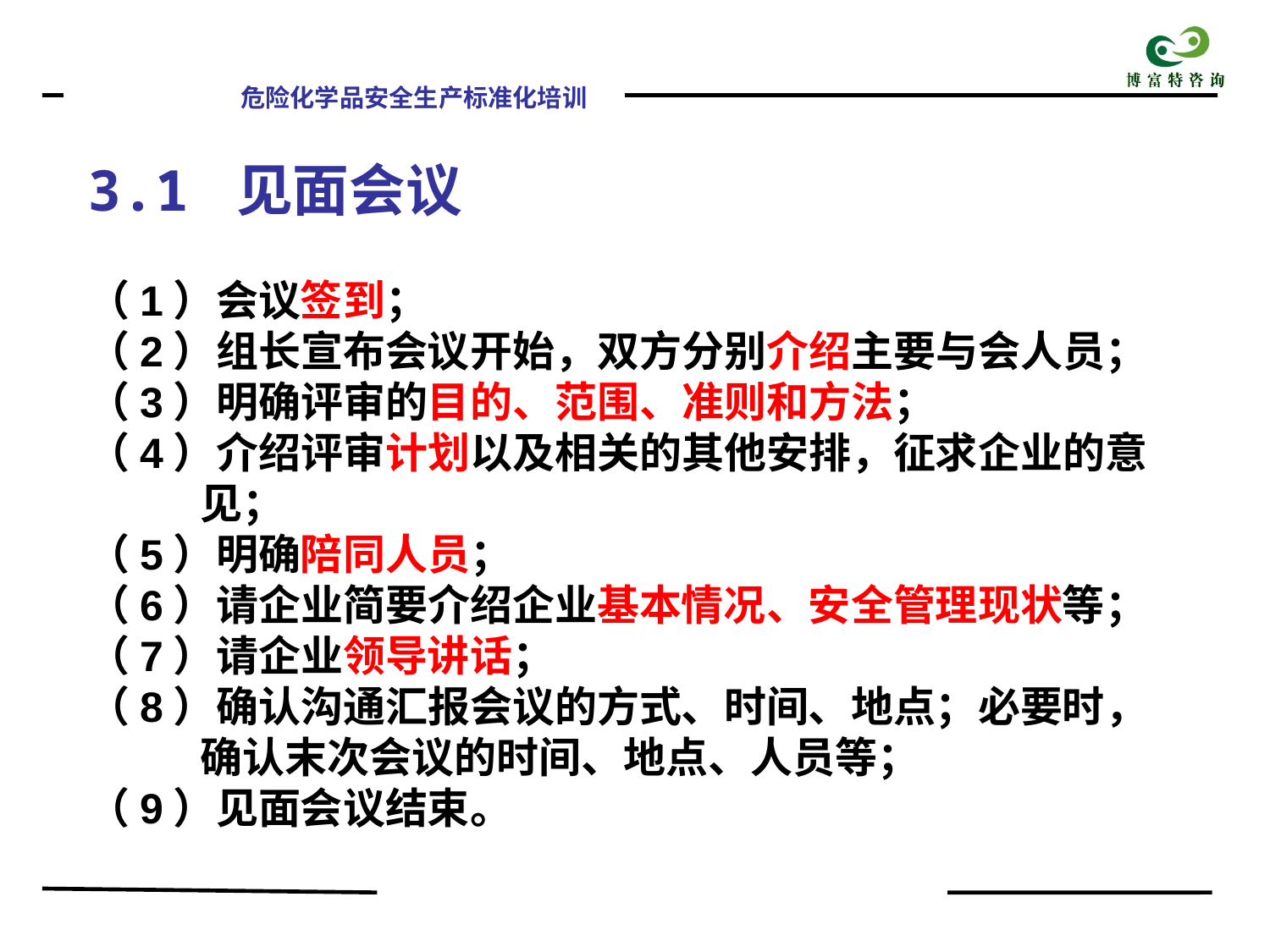

3.1 见面会议

（1）会议签到；
（2）组长宣布会议开始，双方分别介绍主要与会人员；
（3）明确评审的目的、范围、准则和方法；
（4）介绍评审计划以及相关的其他安排，征求企业的意见；
（5）明确陪同人员；
（6）请企业简要介绍企业基本情况、安全管理现状等；
（7）请企业领导讲话；
（8）确认沟通汇报会议的方式、时间、地点；必要时，确认末次会议的时间、地点、人员等；
（9）见面会议结束。